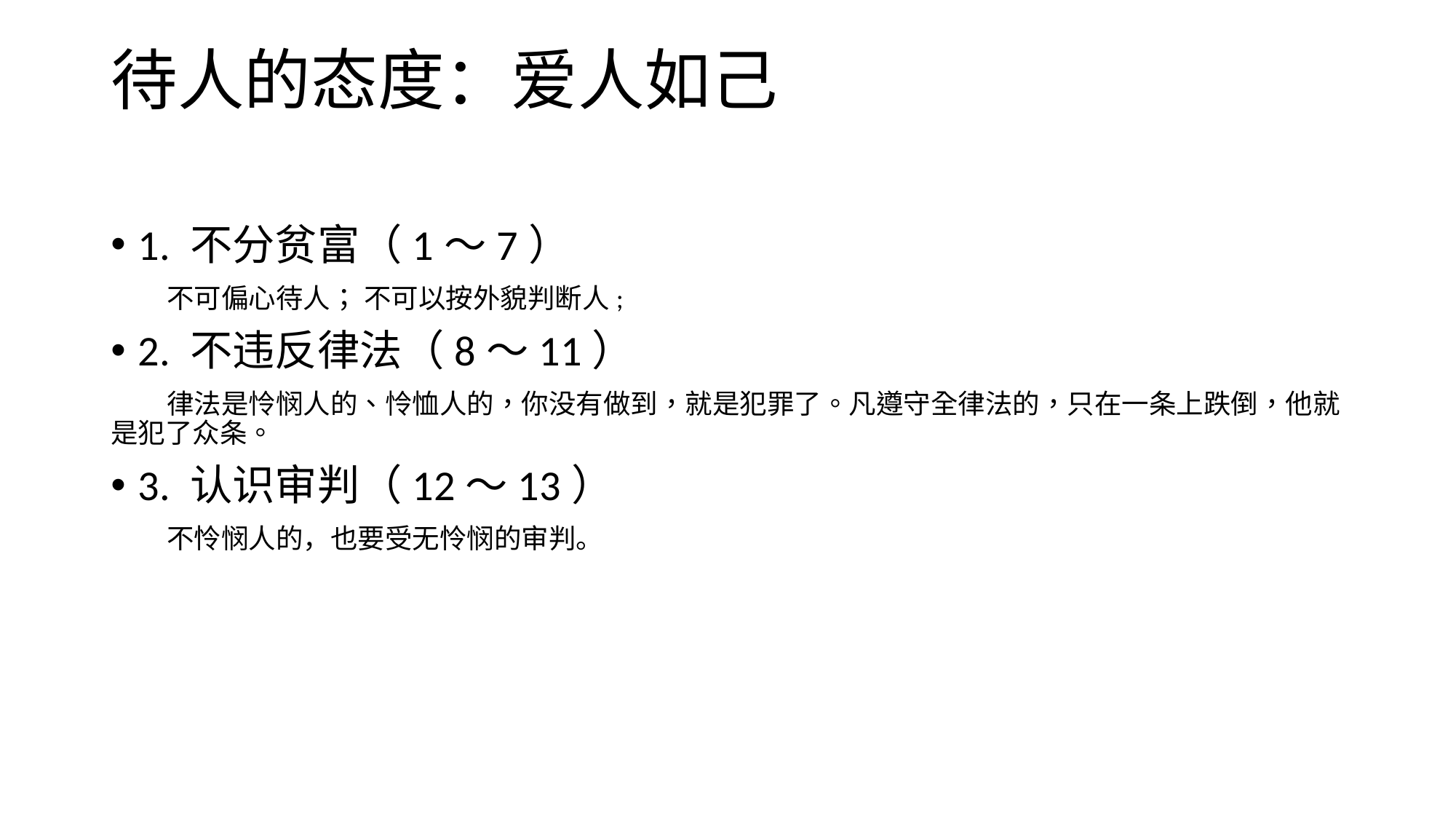

# 待人的态度：爱人如己
1. 不分贫富（1～7）
        不可偏心待人； 不可以按外貌判断人;
2. 不违反律法（8～11）
        律法是怜悯人的、怜恤人的，你没有做到，就是犯罪了。凡遵守全律法的，只在一条上跌倒，他就是犯了众条。
3. 认识审判（12～13）
        不怜悯人的，也要受无怜悯的审判。